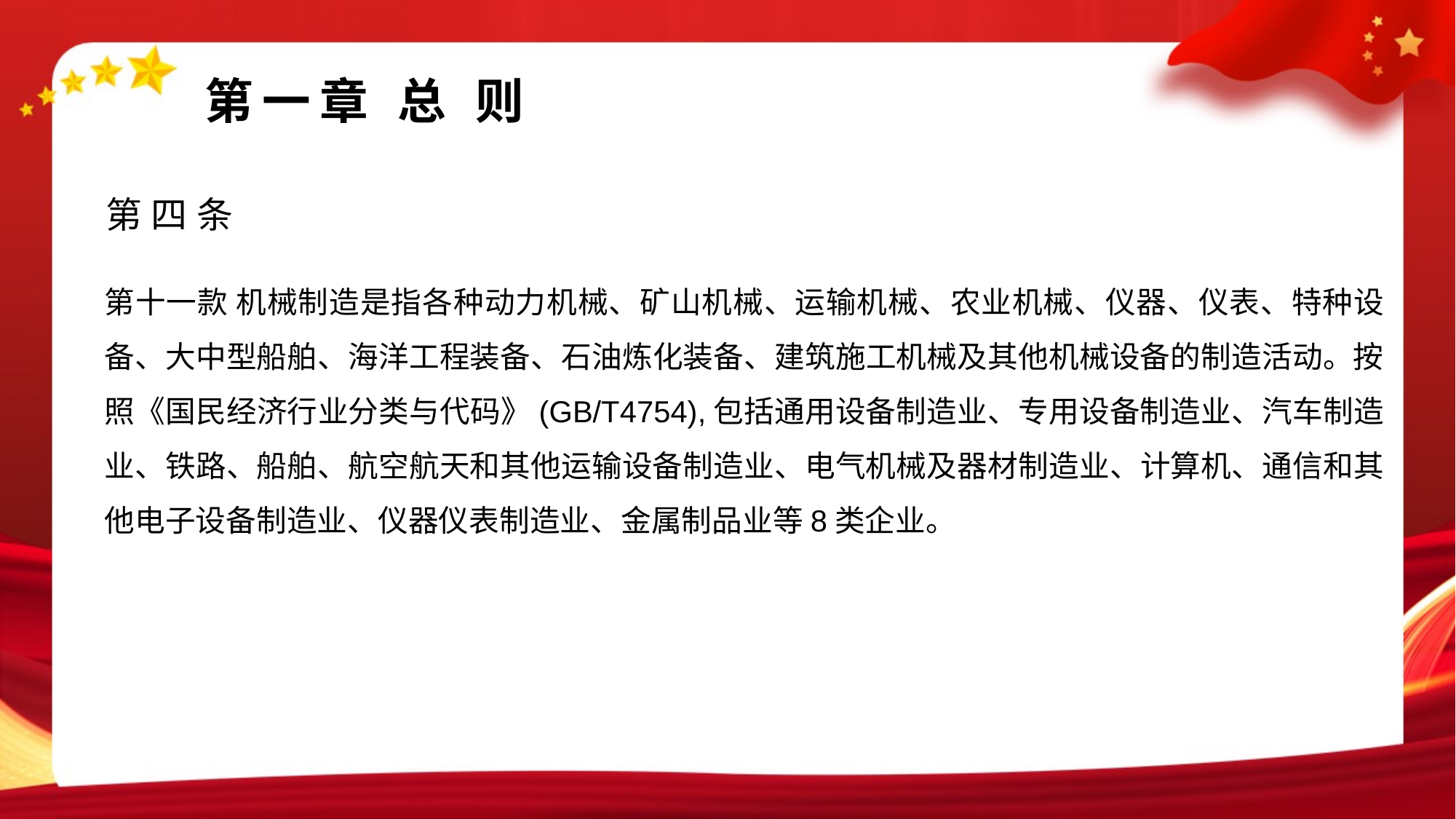

#
第一章 总 则
第四条
第十一款 机械制造是指各种动力机械、矿山机械、运输机械、农业机械、仪器、仪表、特种设备、大中型船舶、海洋工程装备、石油炼化装备、建筑施工机械及其他机械设备的制造活动。按照《国民经济行业分类与代码》(GB/T4754),包括通用设备制造业、专用设备制造业、汽车制造业、铁路、船舶、航空航天和其他运输设备制造业、电气机械及器材制造业、计算机、通信和其他电子设备制造业、仪器仪表制造业、金属制品业等8类企业。